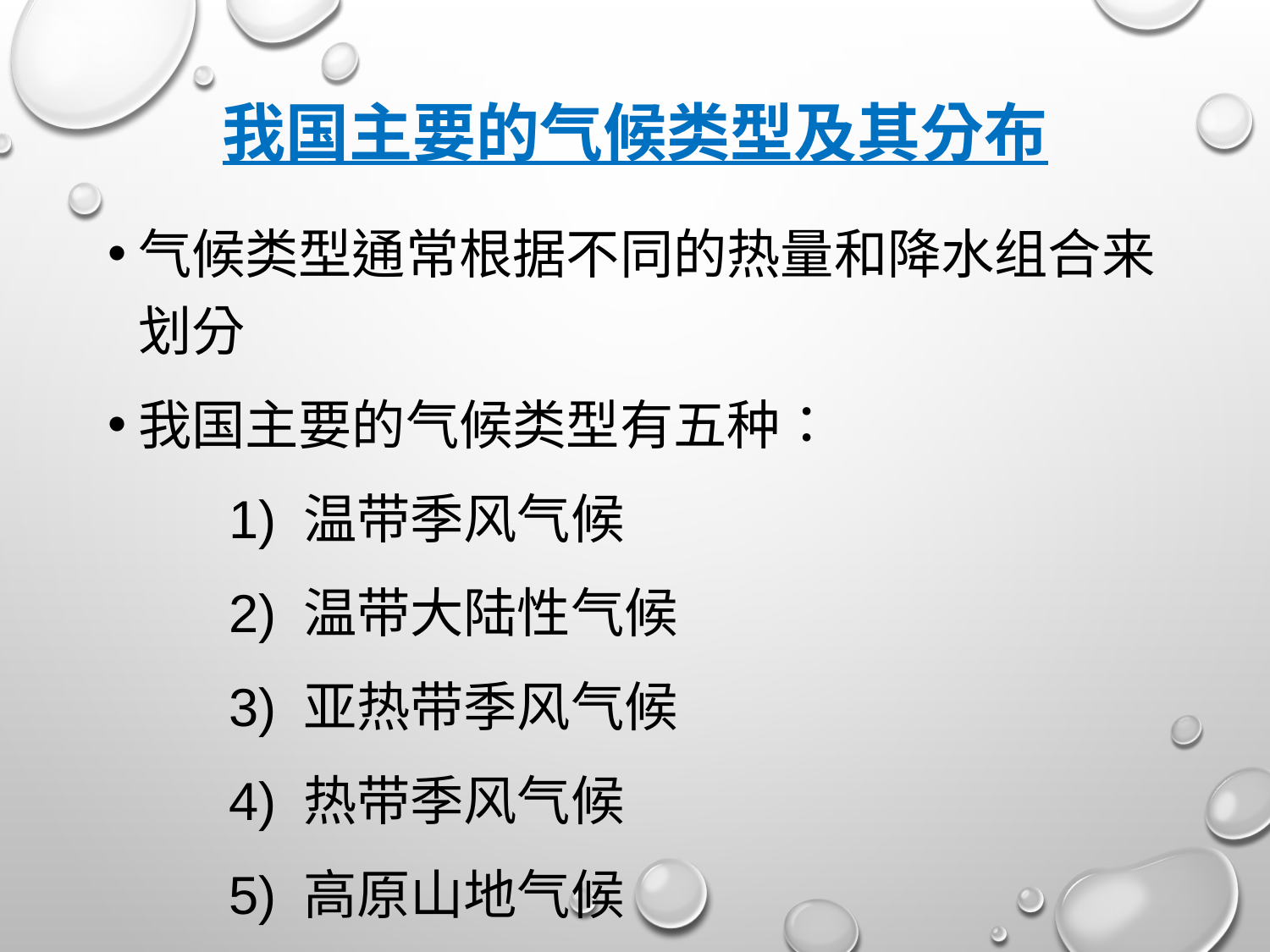

# 我国主要的气候类型及其分布
气候类型通常根据不同的热量和降水组合来划分
我国主要的气候类型有五种：
	1) 温带季风气候
	2) 温带大陆性气候
	3) 亚热带季风气候
	4) 热带季风气候
	5) 高原山地气候